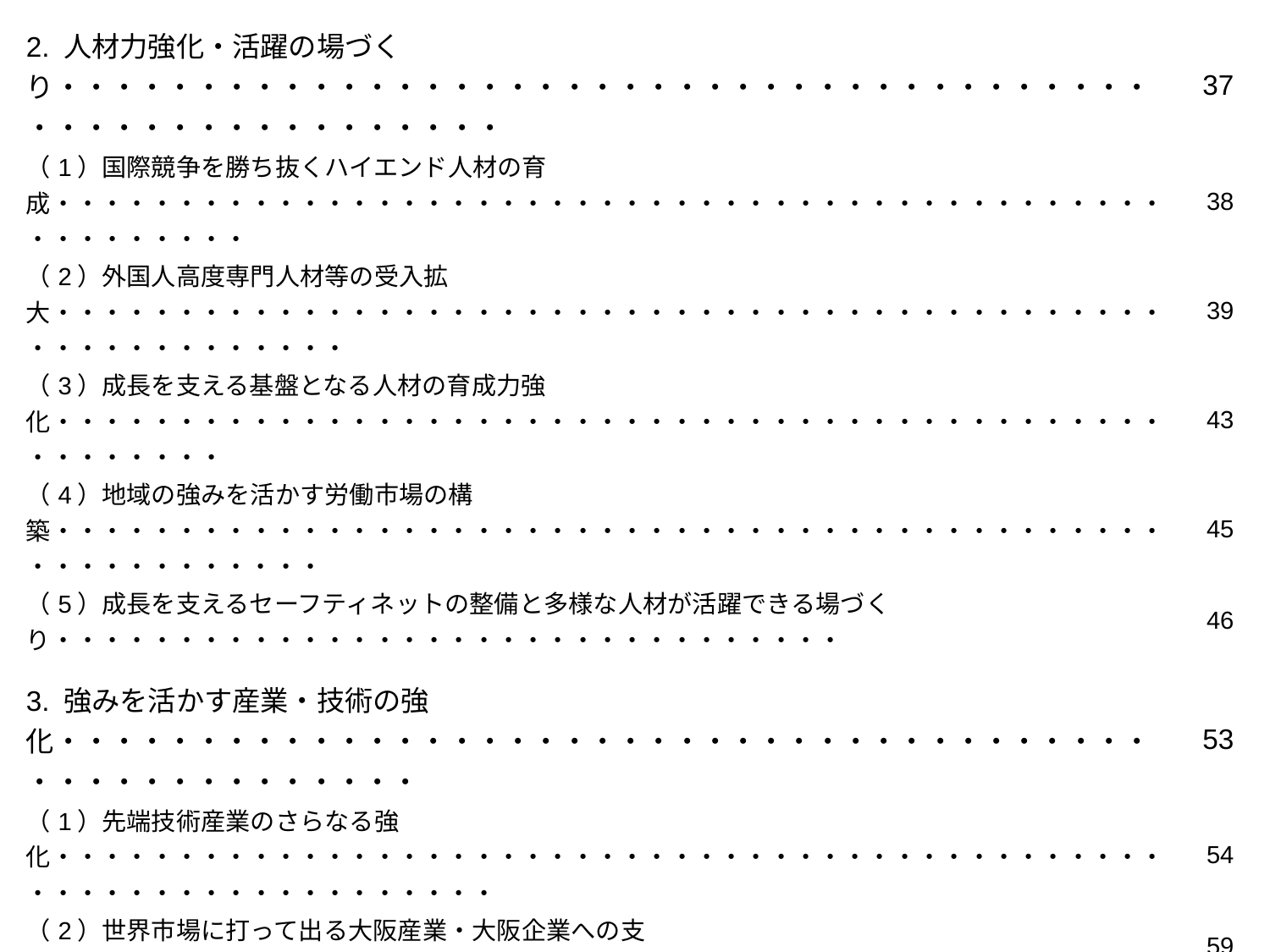

| 2. 人材力強化・活躍の場づくり・・・・・・・・・・・・・・・・・・・・・・・・・・・・・・・・・・・・・・・・・・・・・・・・・・・・・・・・ | 37 |
| --- | --- |
| （1）国際競争を勝ち抜くハイエンド人材の育成・・・・・・・・・・・・・・・・・・・・・・・・・・・・・・・・・・・・・・・・・・・・・・・・・・・・・・ | 38 |
| （2）外国人高度専門人材等の受入拡大・・・・・・・・・・・・・・・・・・・・・・・・・・・・・・・・・・・・・・・・・・・・・・・・・・・・・・・・・・ | 39 |
| （3）成長を支える基盤となる人材の育成力強化・・・・・・・・・・・・・・・・・・・・・・・・・・・・・・・・・・・・・・・・・・・・・・・・・・・・・ | 43 |
| （4）地域の強みを活かす労働市場の構築・・・・・・・・・・・・・・・・・・・・・・・・・・・・・・・・・・・・・・・・・・・・・・・・・・・・・・・・・ | 45 |
| （5）成長を支えるセーフティネットの整備と多様な人材が活躍できる場づくり・・・・・・・・・・・・・・・・・・・・・・・・・・・・・・・・ | 46 |
|  |  |
| 3. 強みを活かす産業・技術の強化・・・・・・・・・・・・・・・・・・・・・・・・・・・・・・・・・・・・・・・・・・・・・・・・・・・・・ | 53 |
| （1）先端技術産業のさらなる強化・・・・・・・・・・・・・・・・・・・・・・・・・・・・・・・・・・・・・・・・・・・・・・・・・・・・・・・・・・・・・・・・ | 54 |
| （2）世界市場に打って出る大阪産業・大阪企業への支援・・・・・・・・・・・・・・・・・・・・・・・・・・・・・・・・・・・・・・・・・・・・・ | 59 |
| （3）生活支援型サービス産業・都市型サービス産業の強化・・・・・・・・・・・・・・・・・・・・・・・・・・・・・・・・・・・・・・・・・・・・ | 62 |
| （4）対内投資促進による国際競争力の強化・・・・・・・・・・・・・・・・・・・・・・・・・・・・・・・・・・・・・・・・・・・・・・・・・・・・・・・ | 63 |
| （5）ハイエンドなものづくりの推進・・・・・・・・・・・・・・・・・・・・・・・・・・・・・・・・・・・・・・・・・・・・・・・・・・・・・・・・・・・・・・・・・ | 67 |
| （6）成長分野に挑戦する企業への支援・経済活動の新陳代謝の促進・・・・・・・・・・・・・・・・・・・・・・・・・・・・・・・・・・・ | 69 |
|  |  |
| 4. アジア活力の取り込み強化・物流人流インフラの活用・・・・・・・・・・・・・・・・・・・・・・・・・・・・・・・・・・・・ | 73 |
| （1）関西国際空港の国際ハブ化・・・・・・・・・・・・・・・・・・・・・・・・・・・・・・・・・・・・・・・・・・・・・・・・・・・・・・・・・・・・・・・・ | 74 |
| （2）阪神港の国際ハブ化・・・・・・・・・・・・・・・・・・・・・・・・・・・・・・・・・・・・・・・・・・・・・・・・・・・・・・・・・・・・・・・・・・・・・・ | 76 |
| （3）物流を支える高速道路機能の強化・・・・・・・・・・・・・・・・・・・・・・・・・・・・・・・・・・・・・・・・・・・・・・・・・・・・・・・・・・・ | 77 |
| （4）人流を支える鉄道アクセス・ネットワーク強化・・・・・・・・・・・・・・・・・・・・・・・・・・・・・・・・・・・・・・・・・・・・・・・・・・・・・ | 78 |
| （5）官民連携等による戦略インフラの強化・・・・・・・・・・・・・・・・・・・・・・・・・・・・・・・・・・・・・・・・・・・・・・・・・・・・・・・・・ | 82 |
|  |  |
| 5. 都市の再生・・・・・・・・・・・・・・・・・・・・・・・・・・・・・・・・・・・・・・・・・・・・・・・・・・・・・・・・・・・・・・・・・・・・ | 83 |
| （1）企業・人材・情報が集い、イノベーションが生まれる都市づくり・・・・・・・・・・・・・・・・・・・・・・・・・・・・・・・・・・・・・・・・ | 84 |
| （2）安全・安心を確保し、持続的に発展する都市づくり・・・・・・・・・・・・・・・・・・・・・・・・・・・・・・・・・・・・・・・・・・・・・・・ | 91 |
| （3）新たなエネルギー社会の構築と環境先進都市づくり・・・・・・・・・・・・・・・・・・・・・・・・・・・・・・・・・・・・・・・・・・・・・・・ | 92 |
| （4）みどりを活かした都市づくり・・・・・・・・・・・・・・・・・・・・・・・・・・・・・・・・・・・・・・・・・・・・・・・・・・・・・・・・・・・・・・・・・・・ | 94 |
| （5）農空間の多面的な機能を活かした都市づくり・都市農業の推進・・・・・・・・・・・・・・・・・・・・・・・・・・・・・・・・・・・・・ | 96 |
|  |  |
| ○別冊（具体的取組の状況） |  |